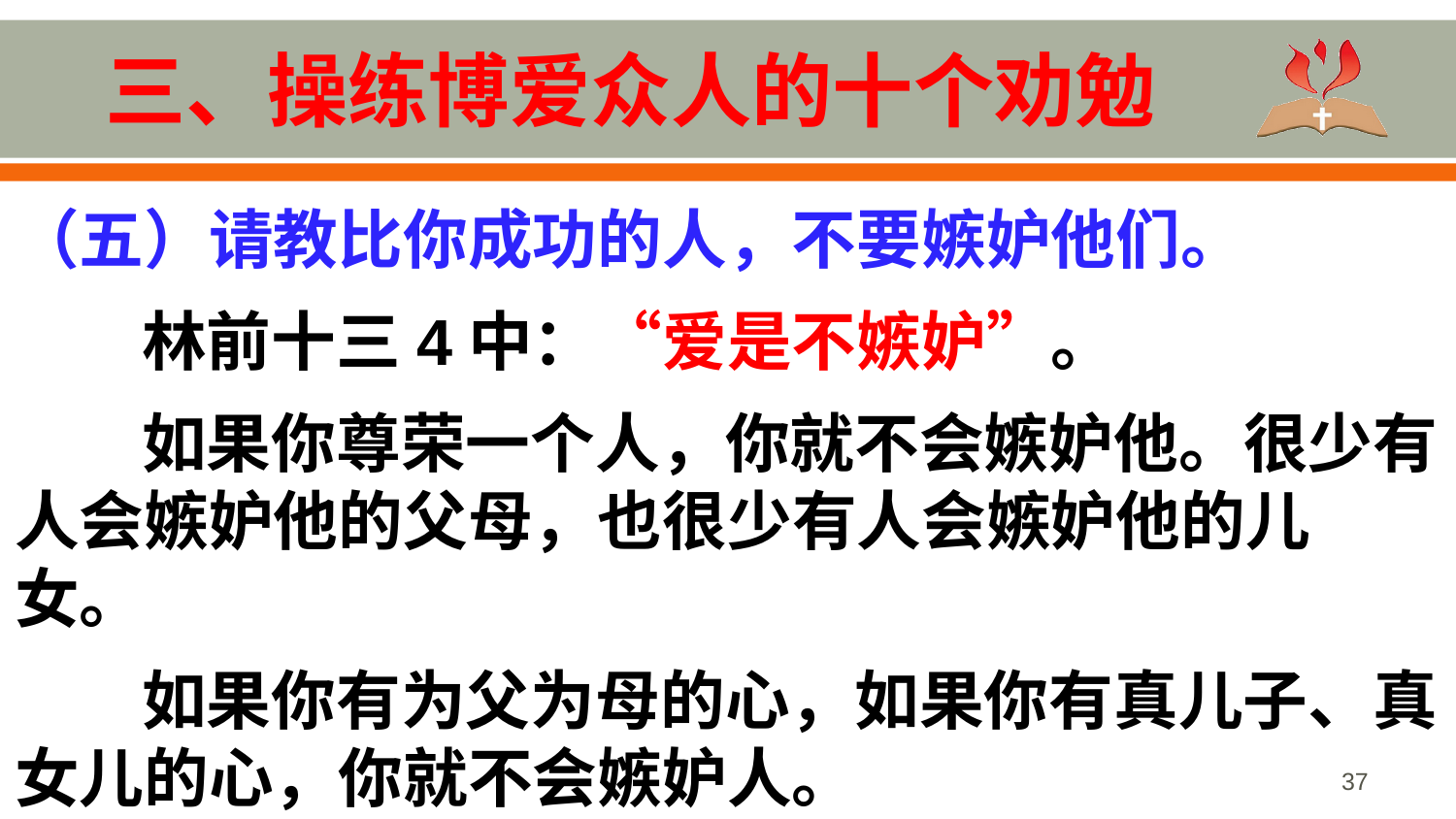

# 三、操练博爱众人的十个劝勉
（五）请教比你成功的人，不要嫉妒他们。
林前十三4中：“爱是不嫉妒”。
如果你尊荣一个人，你就不会嫉妒他。很少有人会嫉妒他的父母，也很少有人会嫉妒他的儿女。
如果你有为父为母的心，如果你有真儿子、真女儿的心，你就不会嫉妒人。

37